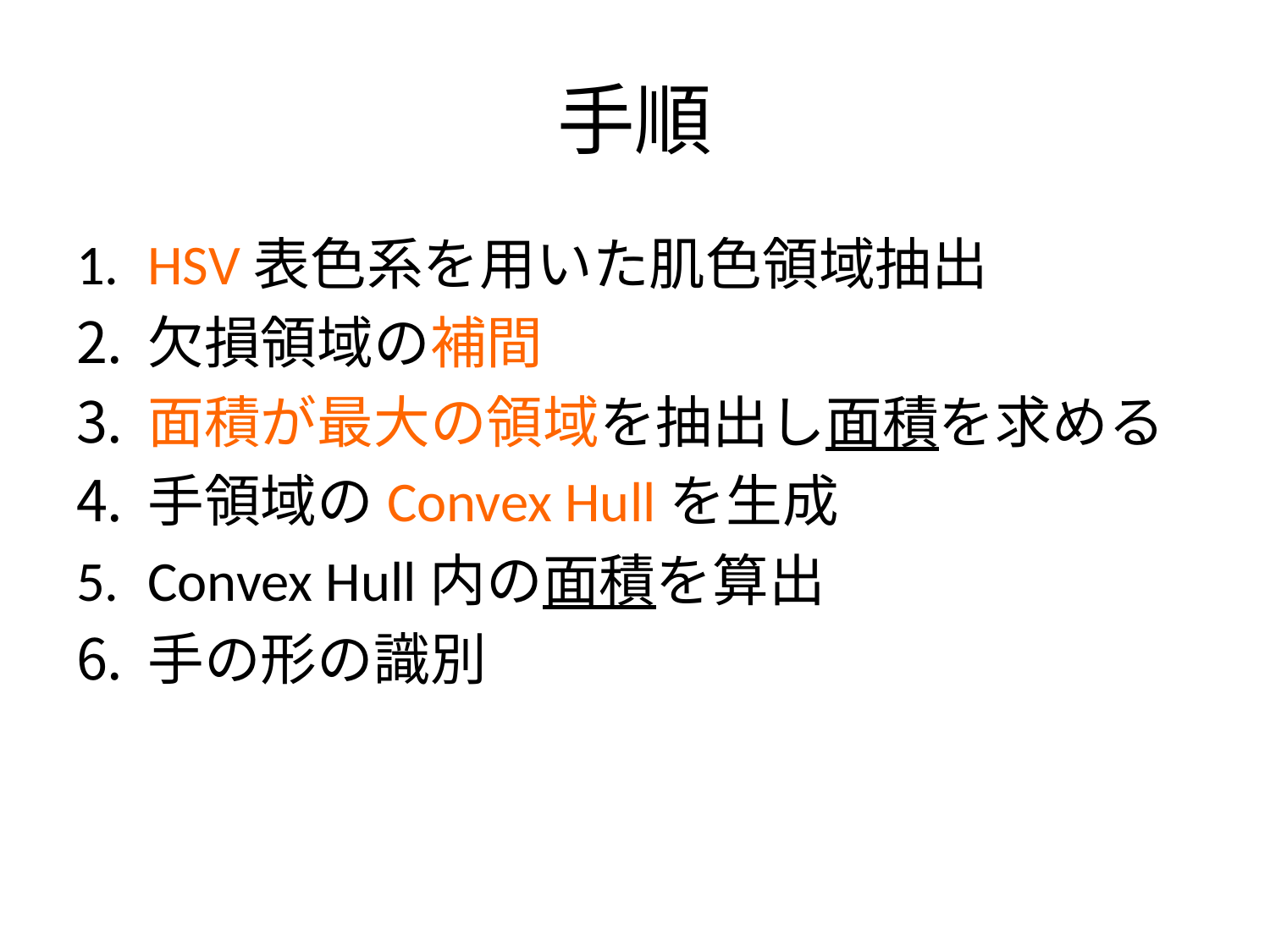

# 手順
HSV表色系を用いた肌色領域抽出
欠損領域の補間
面積が最大の領域を抽出し面積を求める
手領域のConvex Hullを生成
Convex Hull内の面積を算出
手の形の識別